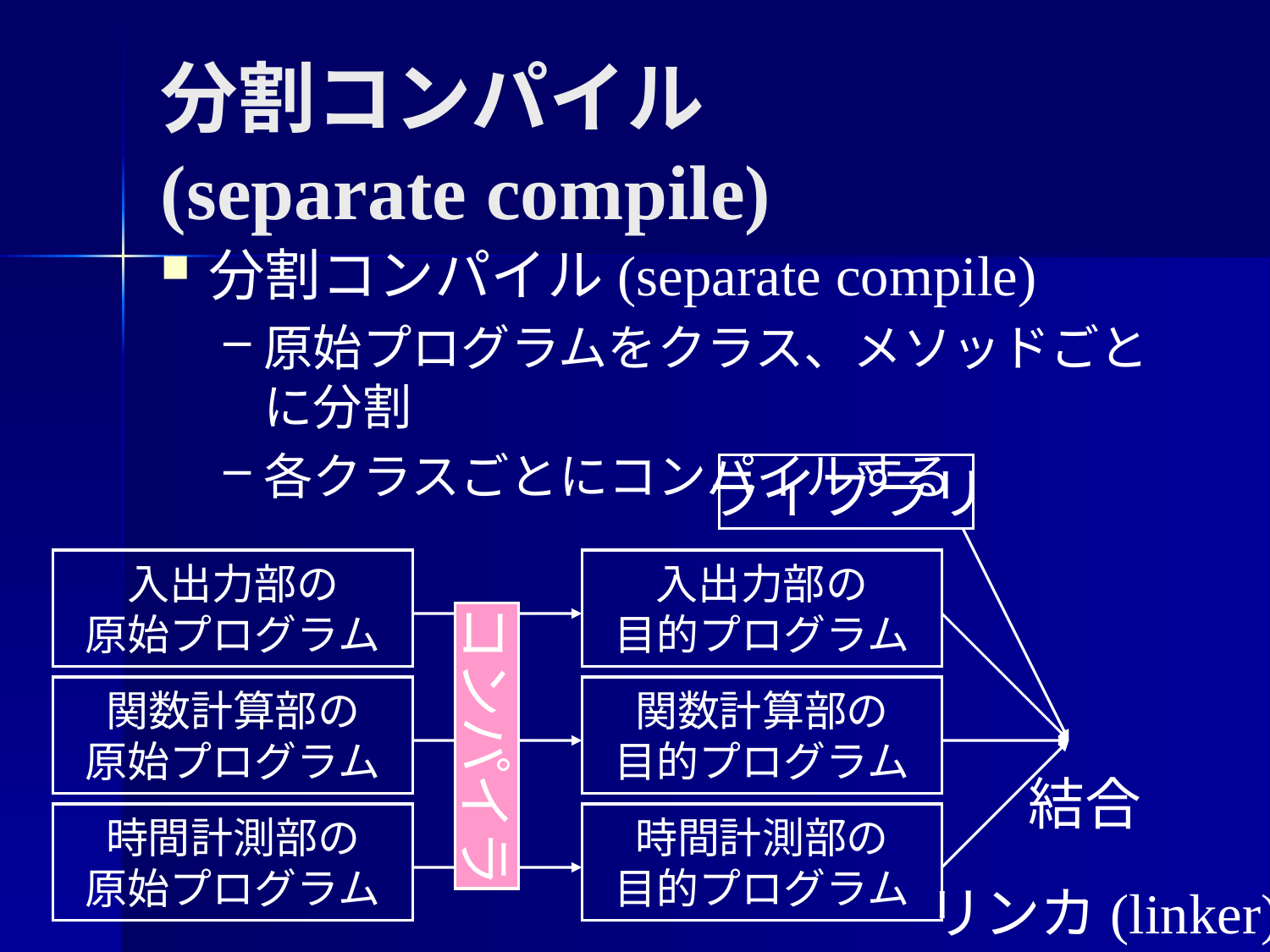

# 分割コンパイル (separate compile)
分割コンパイル(separate compile)
原始プログラムをクラス、メソッドごとに分割
各クラスごとにコンパイルする
ライブラリ

結合
入出力部の
原始プログラム
入出力部の
目的プログラム
コンパイラ

関数計算部の
目的プログラム

時間計測部の
目的プログラム

関数計算部の
原始プログラム
時間計測部の
原始プログラム
リンカ(linker)